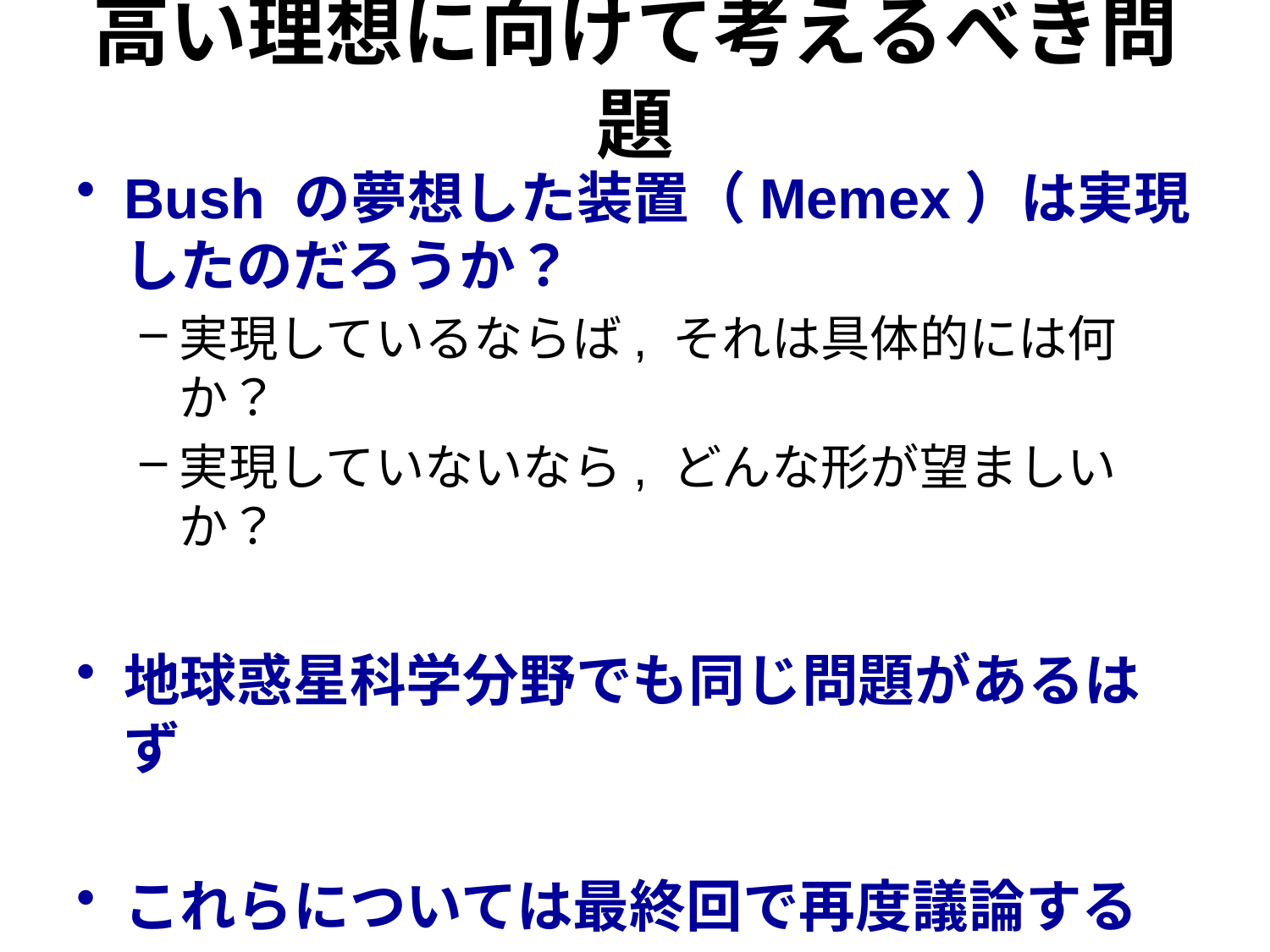

# 高い理想に向けて考えるべき問題
Bush の夢想した装置（Memex）は実現したのだろうか？
実現しているならば, それは具体的には何か？
実現していないなら, どんな形が望ましいか？

地球惑星科学分野でも同じ問題があるはず

これらについては最終回で再度議論する